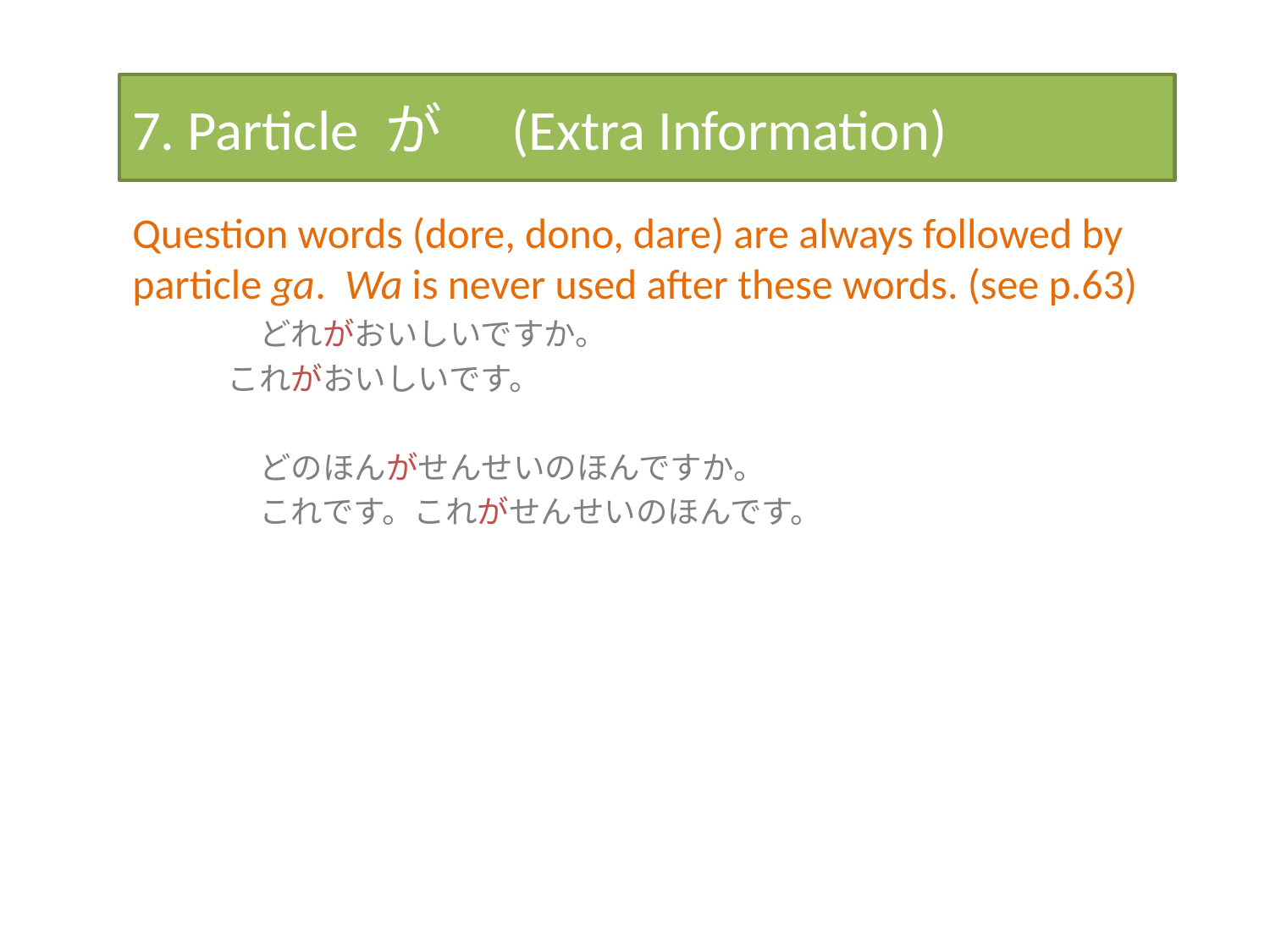

# 7. Particle が　(Extra Information)
Question words (dore, dono, dare) are always followed by particle ga.  Wa is never used after these words. (see p.63)
	どれがおいしいですか。
　　　これがおいしいです。

	どのほんがせんせいのほんですか。
　	これです。これがせんせいのほんです。